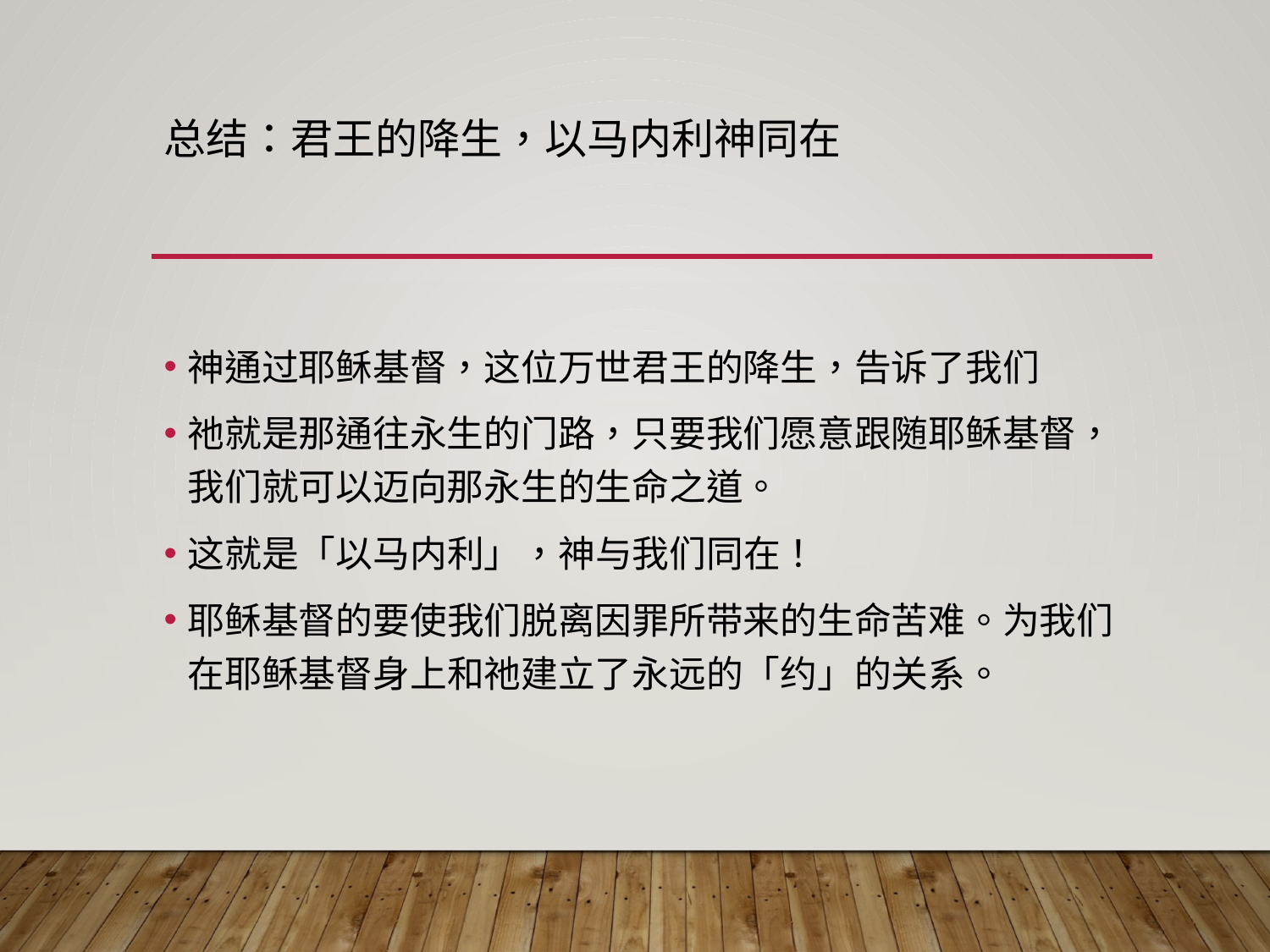

# 总结：君王的降生，以马内利神同在
神通过耶稣基督，这位万世君王的降生，告诉了我们
祂就是那通往永生的门路，只要我们愿意跟随耶稣基督，我们就可以迈向那永生的生命之道。
这就是「以马内利」，神与我们同在！
耶稣基督的要使我们脱离因罪所带来的生命苦难。为我们在耶稣基督身上和祂建立了永远的「约」的关系。